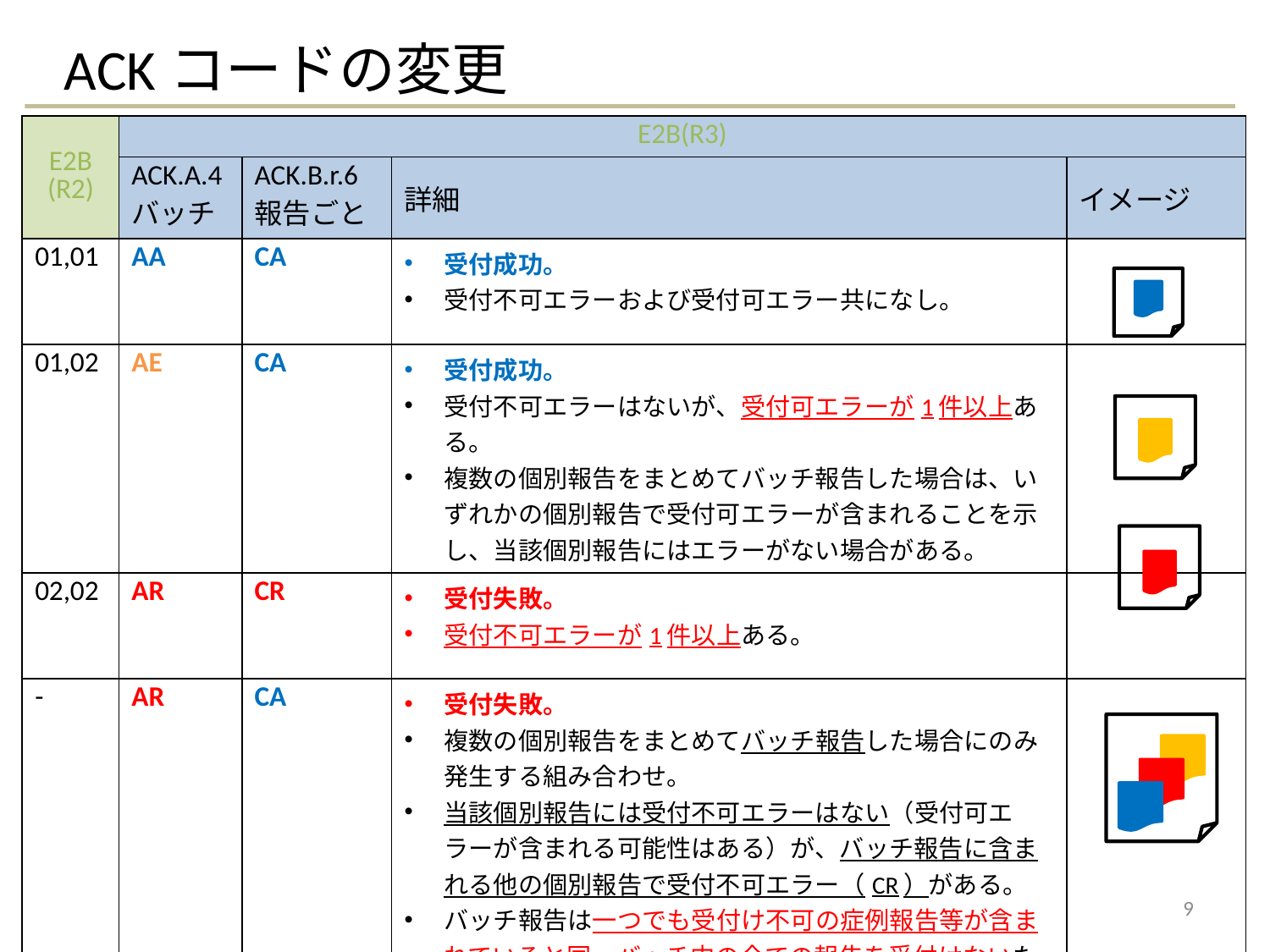

# ACKコードの変更

| E2B (R2) | E2B(R3) |  |  |  |
| --- | --- | --- | --- | --- |
|  | ACK.A.4 バッチ | ACK.B.r.6 報告ごと | 詳細 | イメージ |
| 01,01 | AA | CA | 受付成功。 受付不可エラーおよび受付可エラー共になし。 |  |
| 01,02 | AE | CA | 受付成功。 受付不可エラーはないが、受付可エラーが1件以上ある。 複数の個別報告をまとめてバッチ報告した場合は、いずれかの個別報告で受付可エラーが含まれることを示し、当該個別報告にはエラーがない場合がある。 |  |
| 02,02 | AR | CR | 受付失敗。 受付不可エラーが1件以上ある。 |  |
| - | AR | CA | 受付失敗。 複数の個別報告をまとめてバッチ報告した場合にのみ発生する組み合わせ。 当該個別報告には受付不可エラーはない（受付可エラーが含まれる可能性はある）が、バッチ報告に含まれる他の個別報告で受付不可エラー（CR）がある。 バッチ報告は一つでも受付け不可の症例報告等が含まれていると同一バッチ内の全ての報告を受付けないため、当該報告についても再報告が必要。 |  |

9